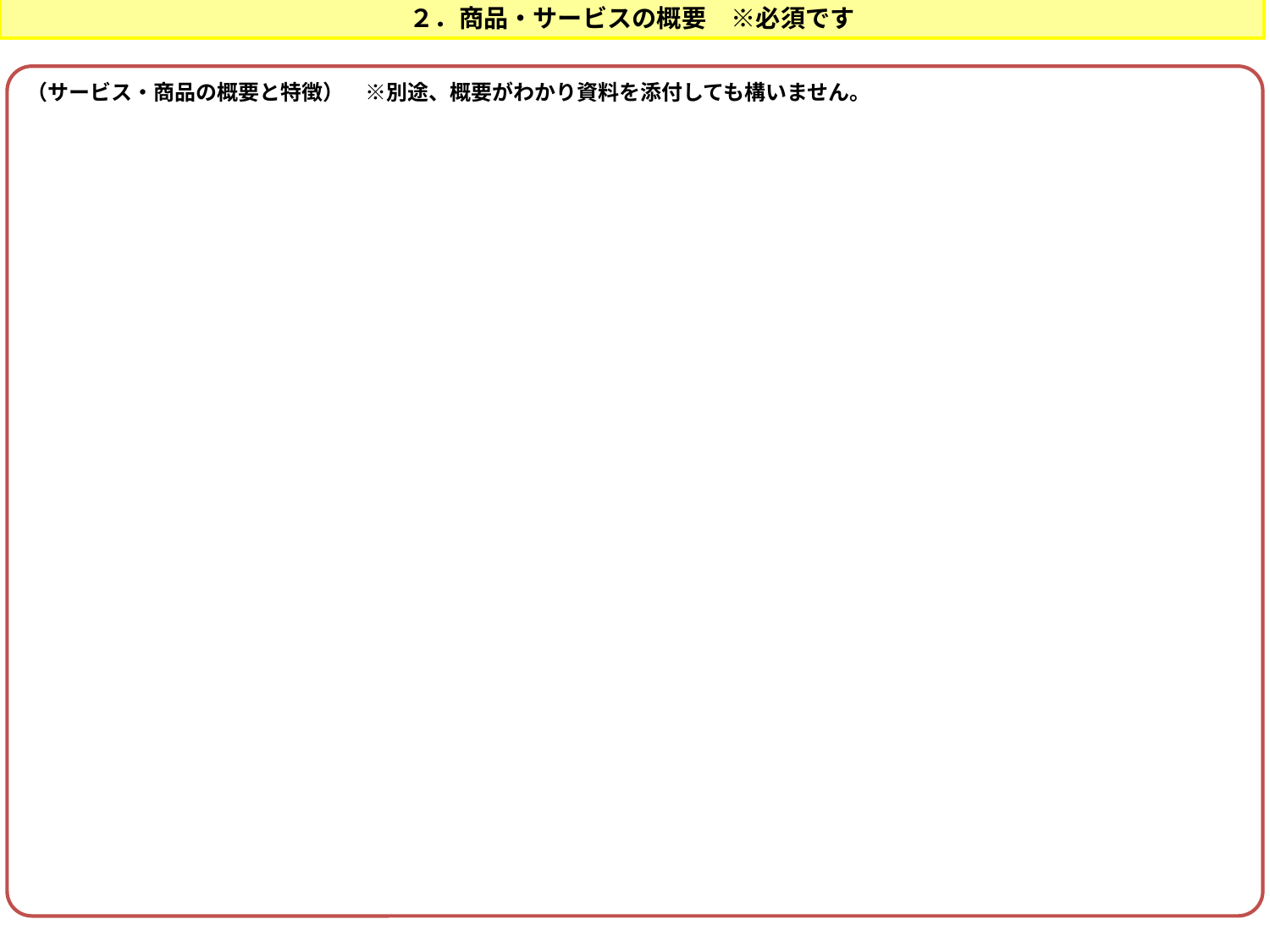

２．商品・サービスの概要　※必須です
（サービス・商品の概要と特徴）　※別途、概要がわかり資料を添付しても構いません。